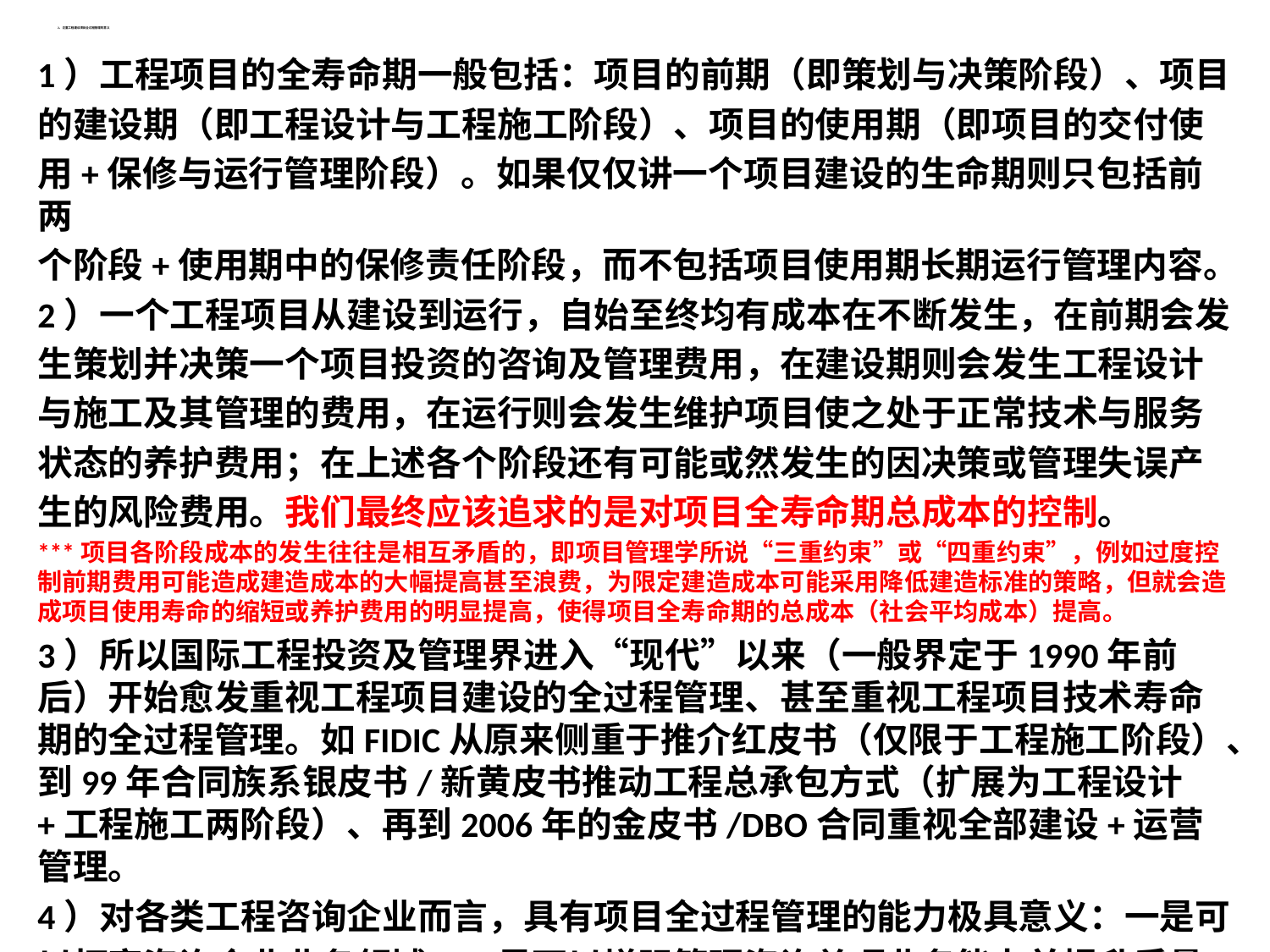

# 2、注重工程建设项目全过程管理的意义
1）工程项目的全寿命期一般包括：项目的前期（即策划与决策阶段）、项目
的建设期（即工程设计与工程施工阶段）、项目的使用期（即项目的交付使
用+保修与运行管理阶段）。如果仅仅讲一个项目建设的生命期则只包括前两
个阶段+使用期中的保修责任阶段，而不包括项目使用期长期运行管理内容。
2）一个工程项目从建设到运行，自始至终均有成本在不断发生，在前期会发
生策划并决策一个项目投资的咨询及管理费用，在建设期则会发生工程设计
与施工及其管理的费用，在运行则会发生维护项目使之处于正常技术与服务
状态的养护费用；在上述各个阶段还有可能或然发生的因决策或管理失误产
生的风险费用。我们最终应该追求的是对项目全寿命期总成本的控制。
***项目各阶段成本的发生往往是相互矛盾的，即项目管理学所说“三重约束”或“四重约束”，例如过度控制前期费用可能造成建造成本的大幅提高甚至浪费，为限定建造成本可能采用降低建造标准的策略，但就会造成项目使用寿命的缩短或养护费用的明显提高，使得项目全寿命期的总成本（社会平均成本）提高。
3）所以国际工程投资及管理界进入“现代”以来（一般界定于1990年前后）开始愈发重视工程项目建设的全过程管理、甚至重视工程项目技术寿命期的全过程管理。如FIDIC从原来侧重于推介红皮书（仅限于工程施工阶段）、到99年合同族系银皮书/新黄皮书推动工程总承包方式（扩展为工程设计+工程施工两阶段）、再到2006年的金皮书/DBO合同重视全部建设+运营管理。
4）对各类工程咨询企业而言，具有项目全过程管理的能力极具意义：一是可
以拓宽咨询企业业务领域，二是可以增强管理咨询单项业务能力并提升质量。